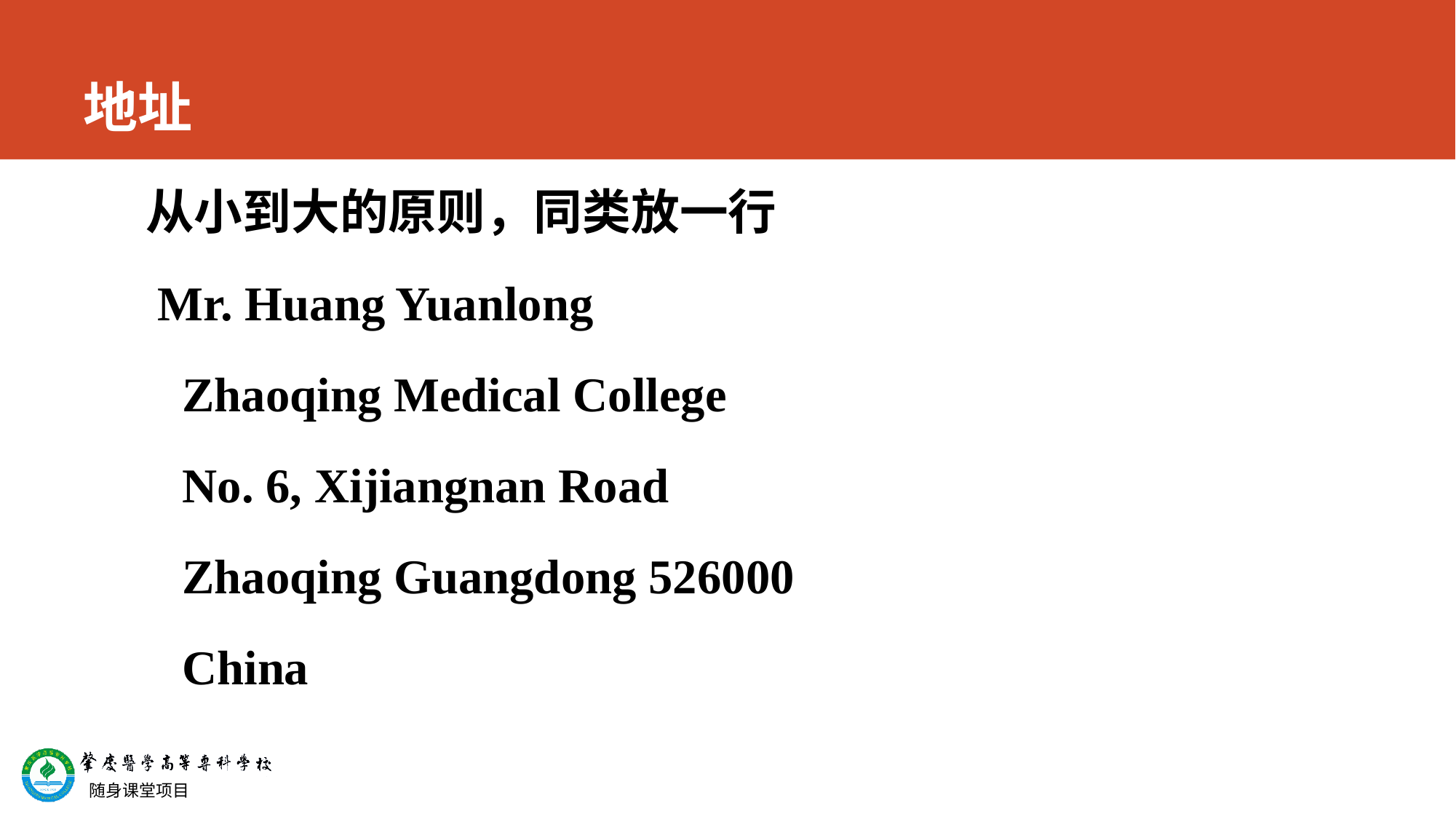

# 地址
从小到大的原则，同类放一行
 Mr. Huang Yuanlong
   Zhaoqing Medical College
   No. 6, Xijiangnan Road
   Zhaoqing Guangdong 526000
   China